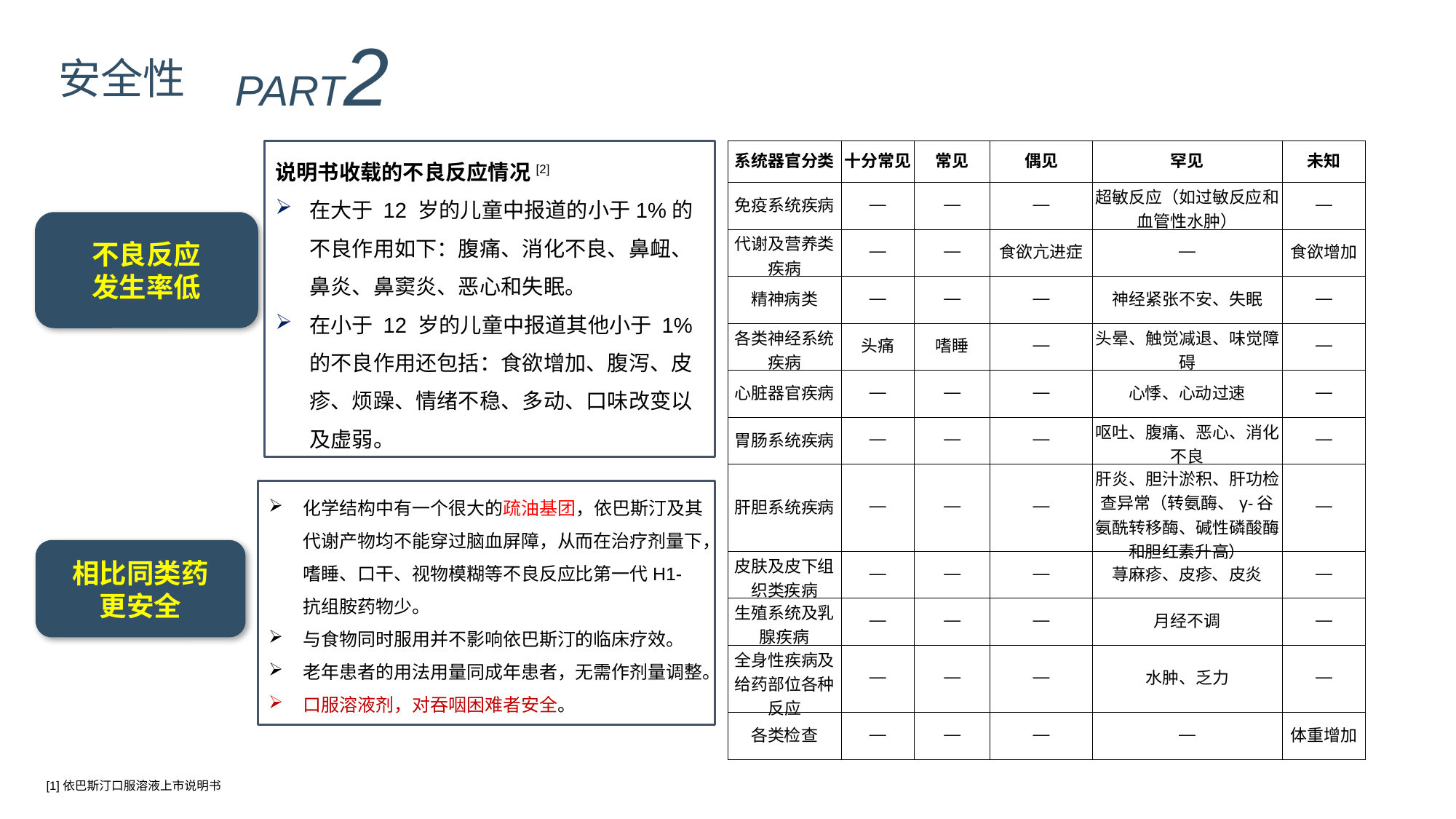

PART2
安全性
说明书收载的不良反应情况[2]
在大于 12 岁的儿童中报道的小于1%的不良作用如下：腹痛、消化不良、鼻衄、鼻炎、鼻窦炎、恶心和失眠。
在小于 12 岁的儿童中报道其他小于 1%的不良作用还包括：食欲增加、腹泻、皮疹、烦躁、情绪不稳、多动、口味改变以及虚弱。
| 系统器官分类 | 十分常见 | 常见 | 偶见 | 罕见 | 未知 |
| --- | --- | --- | --- | --- | --- |
| 免疫系统疾病 | — | — | — | 超敏反应（如过敏反应和血管性水肿） | — |
| 代谢及营养类疾病 | — | — | 食欲亢进症 | — | 食欲增加 |
| 精神病类 | — | — | — | 神经紧张不安、失眠 | — |
| 各类神经系统疾病 | 头痛 | 嗜睡 | — | 头晕、触觉减退、味觉障碍 | — |
| 心脏器官疾病 | — | — | — | 心悸、心动过速 | — |
| 胃肠系统疾病 | — | — | — | 呕吐、腹痛、恶心、消化不良 | — |
| 肝胆系统疾病 | — | — | — | 肝炎、胆汁淤积、肝功检查异常（转氨酶、γ-谷氨酰转移酶、碱性磷酸酶和胆红素升高） | — |
| 皮肤及皮下组织类疾病 | — | — | — | 荨麻疹、皮疹、皮炎 | — |
| 生殖系统及乳腺疾病 | — | — | — | 月经不调 | — |
| 全身性疾病及给药部位各种反应 | — | — | — | 水肿、乏力 | — |
| 各类检查 | — | — | — | — | 体重增加 |
不良反应
发生率低
化学结构中有一个很大的疏油基团，依巴斯汀及其代谢产物均不能穿过脑血屏障，从而在治疗剂量下，嗜睡、口干、视物模糊等不良反应比第一代H1-抗组胺药物少。
与食物同时服用并不影响依巴斯汀的临床疗效。
老年患者的用法用量同成年患者，无需作剂量调整。
口服溶液剂，对吞咽困难者安全。
相比同类药
更安全
[1]依巴斯汀口服溶液上市说明书